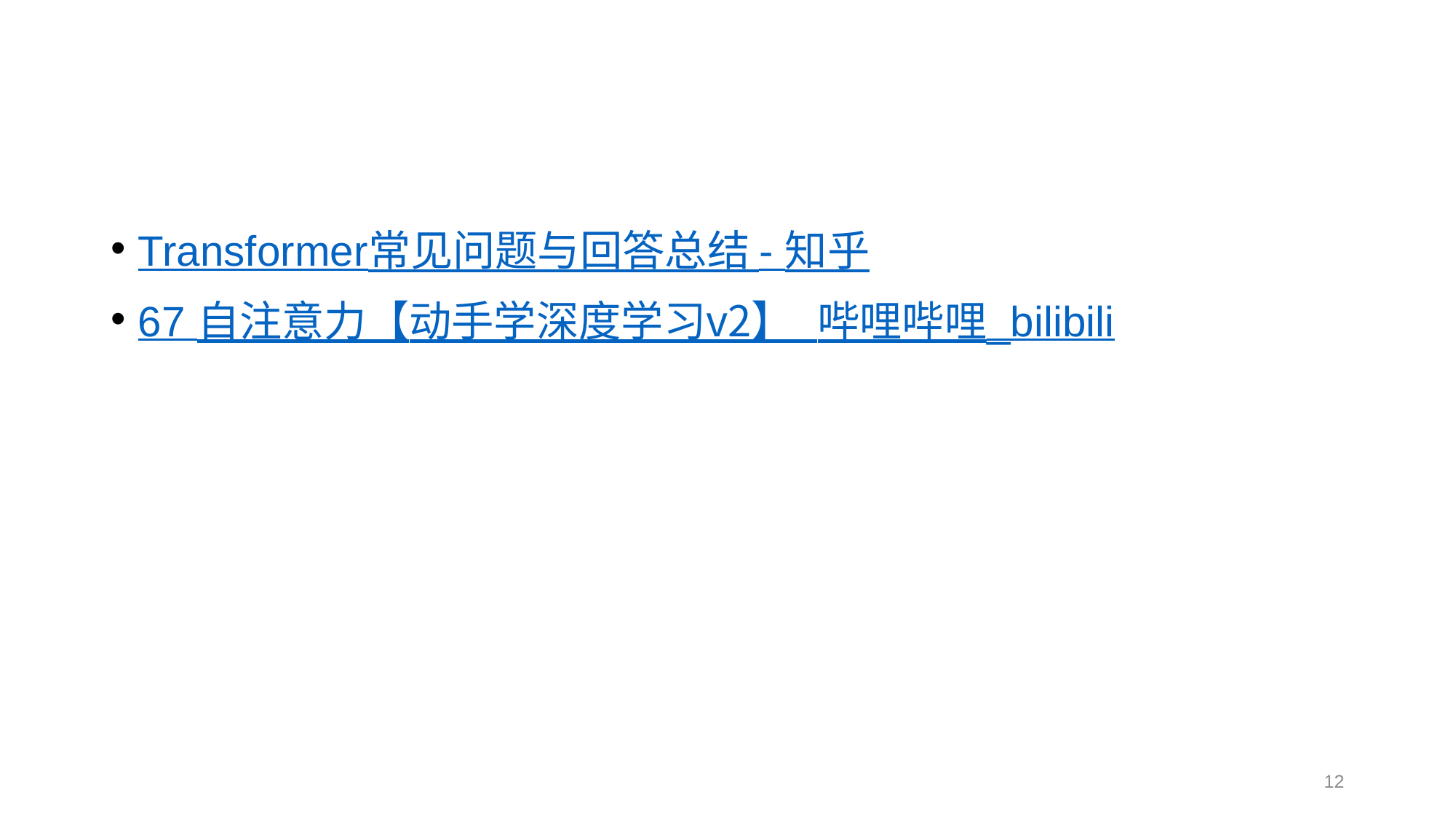

#
Transformer常见问题与回答总结 - 知乎
67 自注意力【动手学深度学习v2】_哔哩哔哩_bilibili
12